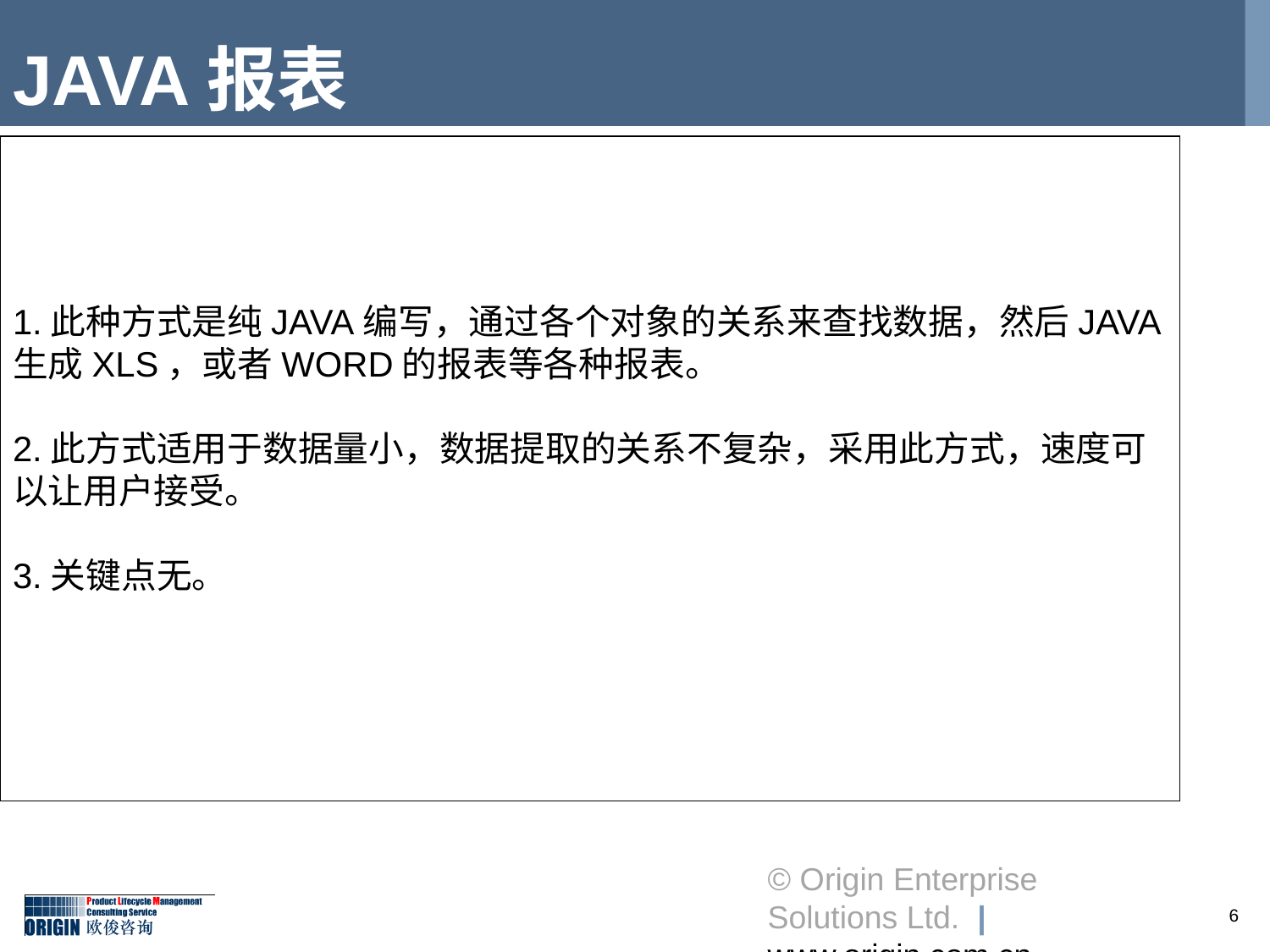

JAVA报表
# 1.此种方式是纯java编写，通过各个对象的关系来查找数据，然后java生成xls，或者word的报表等各种报表。 2.此方式适用于数据量小，数据提取的关系不复杂，采用此方式，速度可以让用户接受。 3.关键点无。
6
© Origin Enterprise Solutions Ltd.  |   www.origin.com.cn